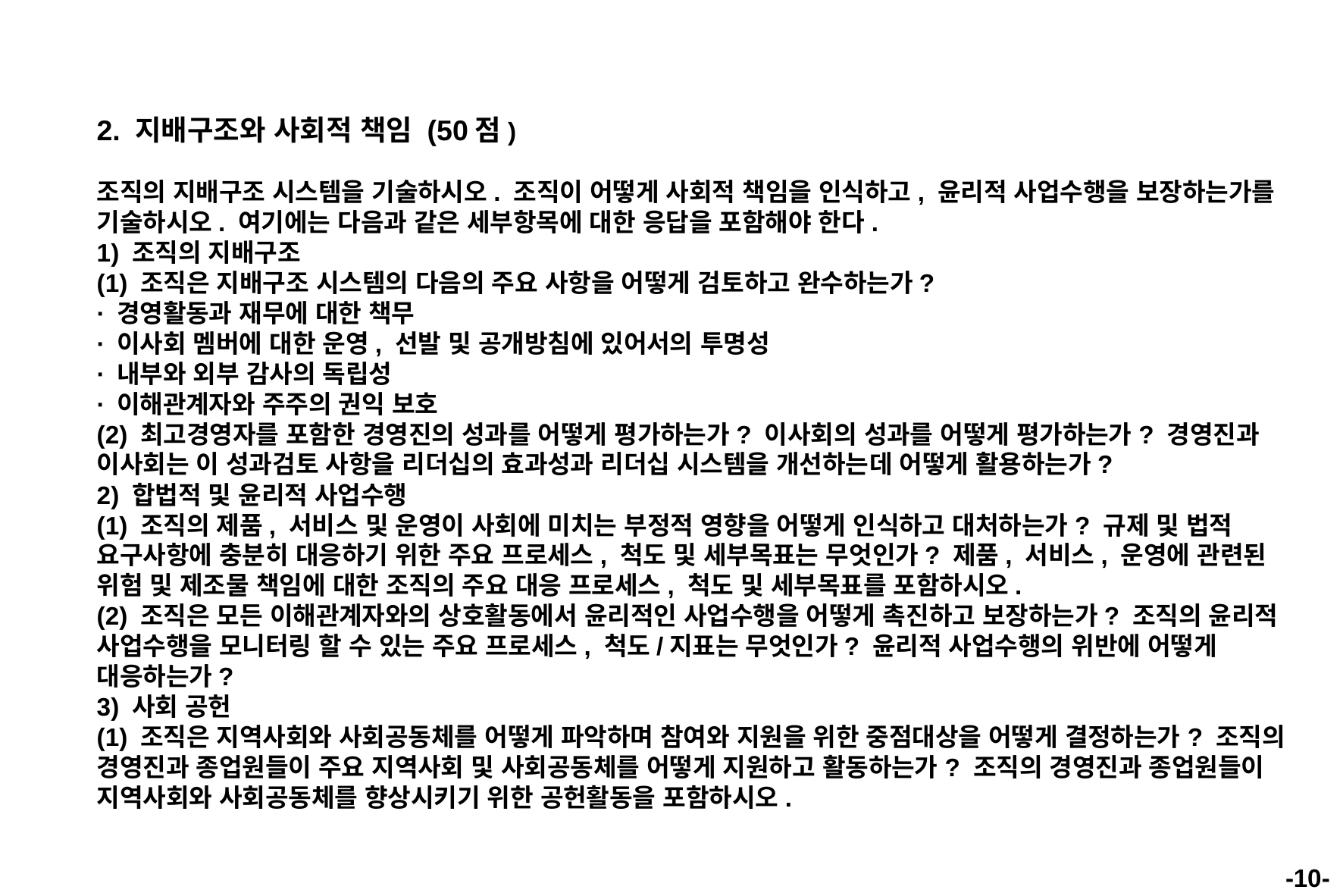

2. 지배구조와 사회적 책임 (50점)

조직의 지배구조 시스템을 기술하시오. 조직이 어떻게 사회적 책임을 인식하고, 윤리적 사업수행을 보장하는가를 기술하시오. 여기에는 다음과 같은 세부항목에 대한 응답을 포함해야 한다.
1) 조직의 지배구조
(1) 조직은 지배구조 시스템의 다음의 주요 사항을 어떻게 검토하고 완수하는가?
∙ 경영활동과 재무에 대한 책무
∙ 이사회 멤버에 대한 운영, 선발 및 공개방침에 있어서의 투명성
∙ 내부와 외부 감사의 독립성
∙ 이해관계자와 주주의 권익 보호
(2) 최고경영자를 포함한 경영진의 성과를 어떻게 평가하는가? 이사회의 성과를 어떻게 평가하는가? 경영진과 이사회는 이 성과검토 사항을 리더십의 효과성과 리더십 시스템을 개선하는데 어떻게 활용하는가?
2) 합법적 및 윤리적 사업수행
(1) 조직의 제품, 서비스 및 운영이 사회에 미치는 부정적 영향을 어떻게 인식하고 대처하는가? 규제 및 법적 요구사항에 충분히 대응하기 위한 주요 프로세스, 척도 및 세부목표는 무엇인가? 제품, 서비스, 운영에 관련된 위험 및 제조물 책임에 대한 조직의 주요 대응 프로세스, 척도 및 세부목표를 포함하시오.
(2) 조직은 모든 이해관계자와의 상호활동에서 윤리적인 사업수행을 어떻게 촉진하고 보장하는가? 조직의 윤리적 사업수행을 모니터링 할 수 있는 주요 프로세스, 척도/지표는 무엇인가? 윤리적 사업수행의 위반에 어떻게 대응하는가?
3) 사회 공헌
(1) 조직은 지역사회와 사회공동체를 어떻게 파악하며 참여와 지원을 위한 중점대상을 어떻게 결정하는가? 조직의 경영진과 종업원들이 주요 지역사회 및 사회공동체를 어떻게 지원하고 활동하는가? 조직의 경영진과 종업원들이 지역사회와 사회공동체를 향상시키기 위한 공헌활동을 포함하시오.
-10-